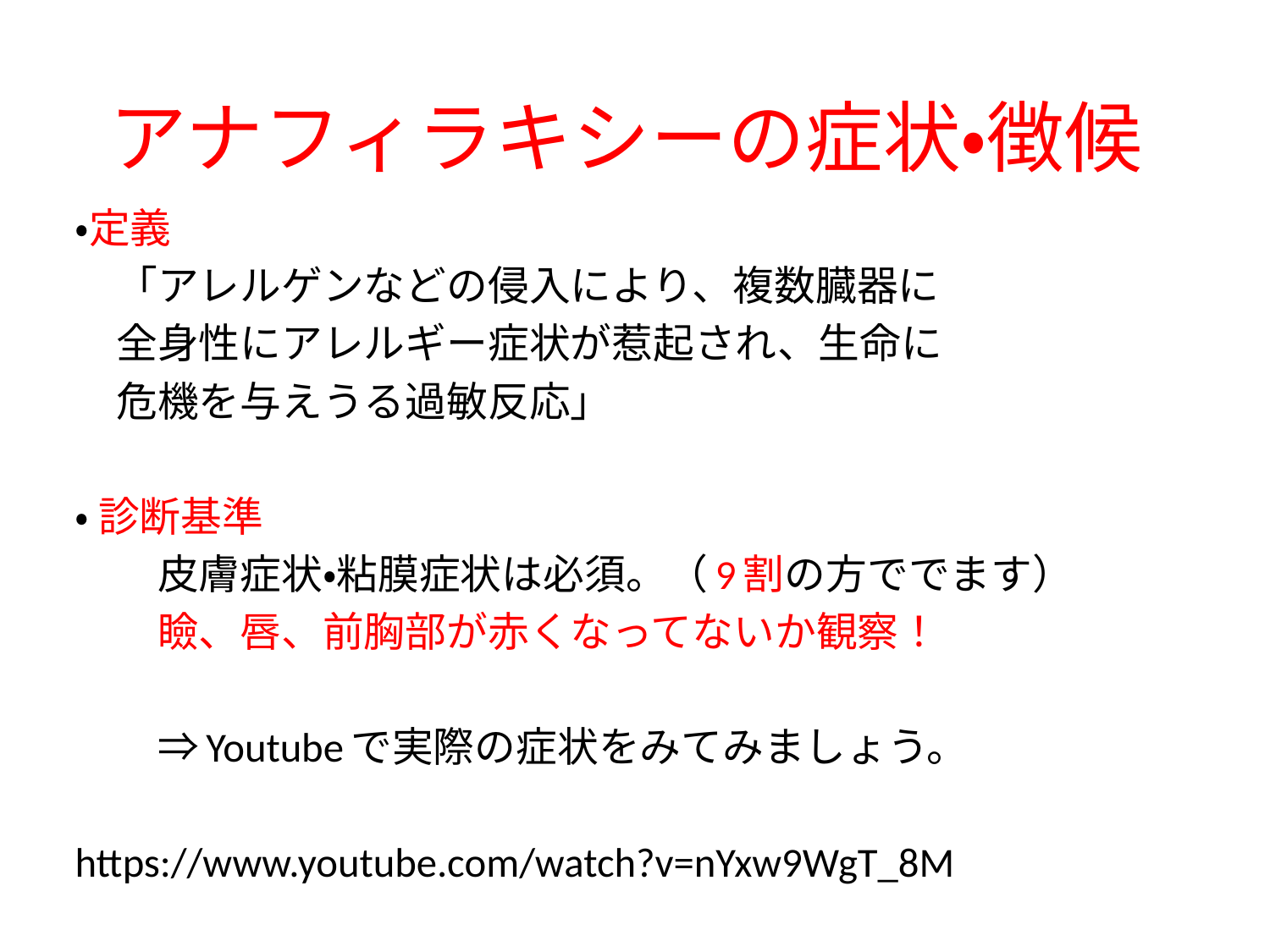

# アナフィラキシーの症状・徴候
・定義
　「アレルゲンなどの侵入により、複数臓器に
　全身性にアレルギー症状が惹起され、生命に
　危機を与えうる過敏反応」

・ 診断基準
　　皮膚症状・粘膜症状は必須。（9割の方ででます）
　　瞼、唇、前胸部が赤くなってないか観察！

　　⇒Youtubeで実際の症状をみてみましょう。

https://www.youtube.com/watch?v=nYxw9WgT_8M